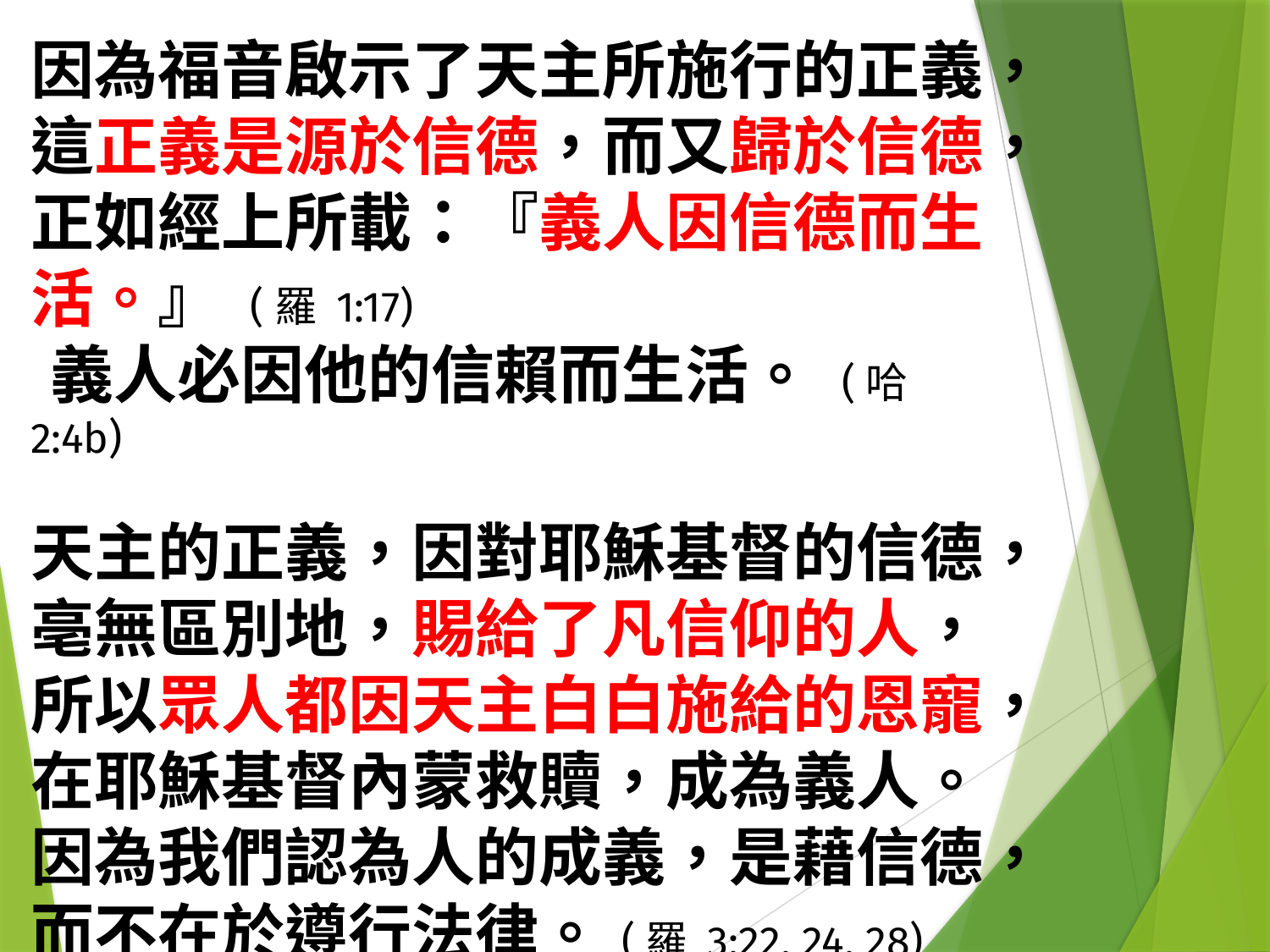

因為福音啟示了天主所施行的正義，這正義是源於信德，而又歸於信德，正如經上所載：『義人因信德而生活。』 (羅 1:17)
 義人必因他的信賴而生活。 (哈 2:4b)

天主的正義，因對耶穌基督的信德，亳無區別地，賜給了凡信仰的人，所以眾人都因天主白白施給的恩寵，在耶穌基督內蒙救贖，成為義人。因為我們認為人的成義，是藉信德，而不在於遵行法律。 (羅 3:22, 24, 28)